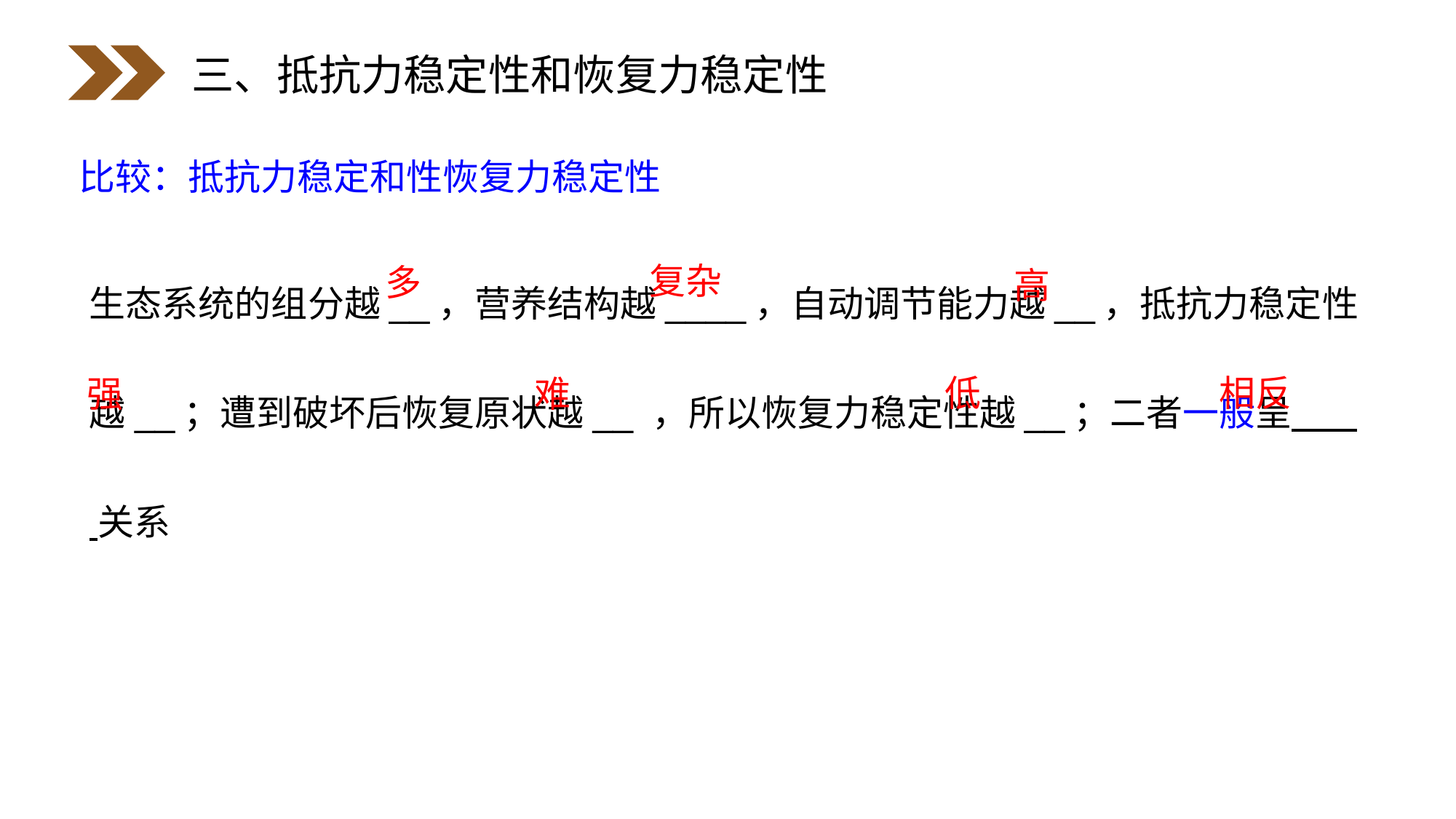

三、抵抗力稳定性和恢复力稳定性
比较：抵抗力稳定和性恢复力稳定性
生态系统的组分越__，营养结构越____，自动调节能力越__，抵抗力稳定性越__；遭到破坏后恢复原状越__ ，所以恢复力稳定性越__；二者一般呈          关系
复杂
多
高
低
相反
强
难